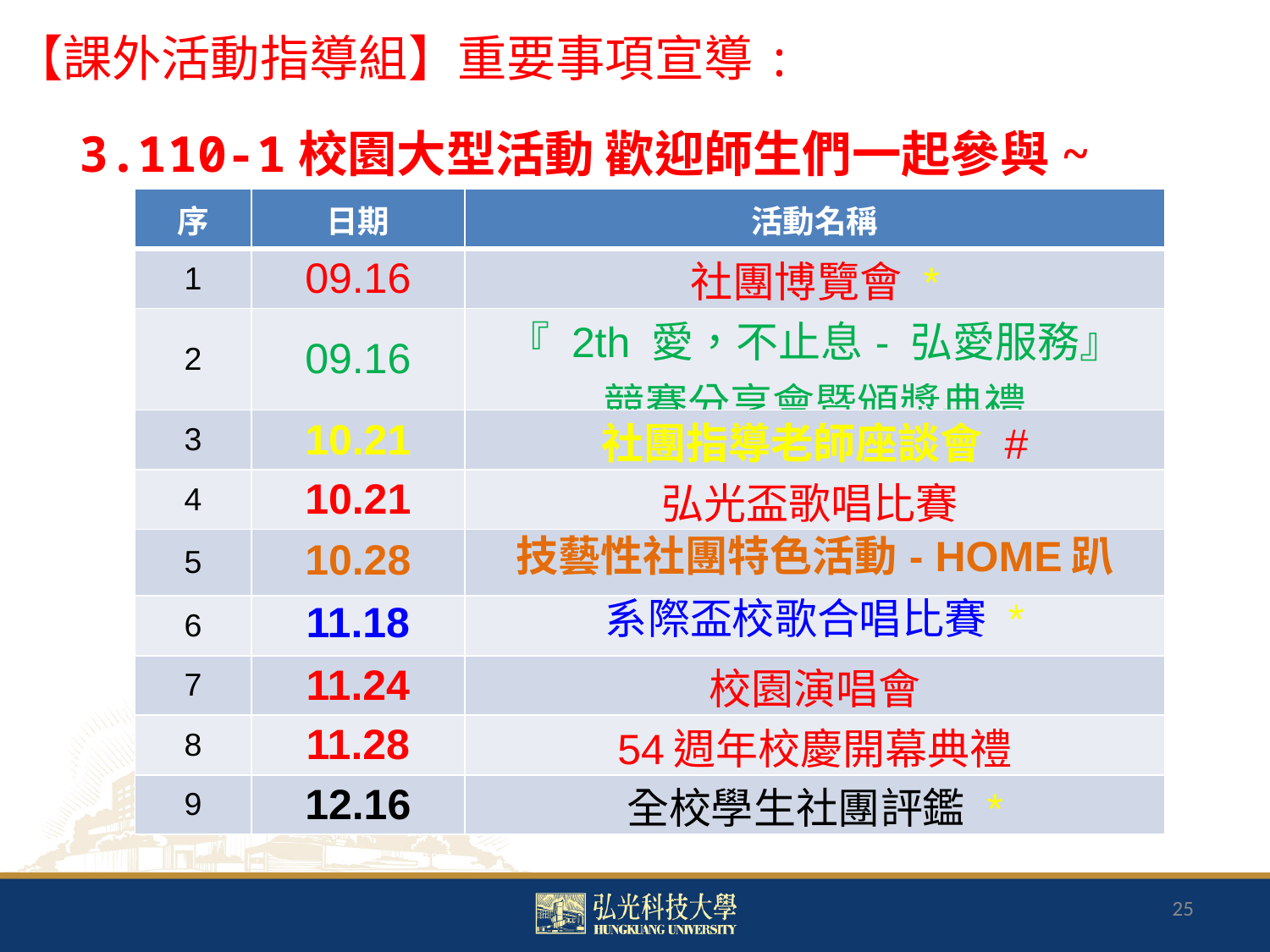

【課外活動指導組】重要事項宣導:
# 3.110-1校園大型活動 歡迎師生們一起參與~
| 序 | 日期 | 活動名稱 |
| --- | --- | --- |
| 1 | 09.16 | 社團博覽會 \* |
| 2 | 09.16 | 『 2th 愛，不止息- 弘愛服務』 競賽分享會暨頒獎典禮 |
| 3 | 10.21 | 社團指導老師座談會 # |
| 4 | 10.21 | 弘光盃歌唱比賽 |
| 5 | 10.28 | 技藝性社團特色活動- HOME趴 |
| 6 | 11.18 | 系際盃校歌合唱比賽 \* |
| 7 | 11.24 | 校園演唱會 |
| 8 | 11.28 | 54週年校慶開幕典禮 |
| 9 | 12.16 | 全校學生社團評鑑 \* |
25